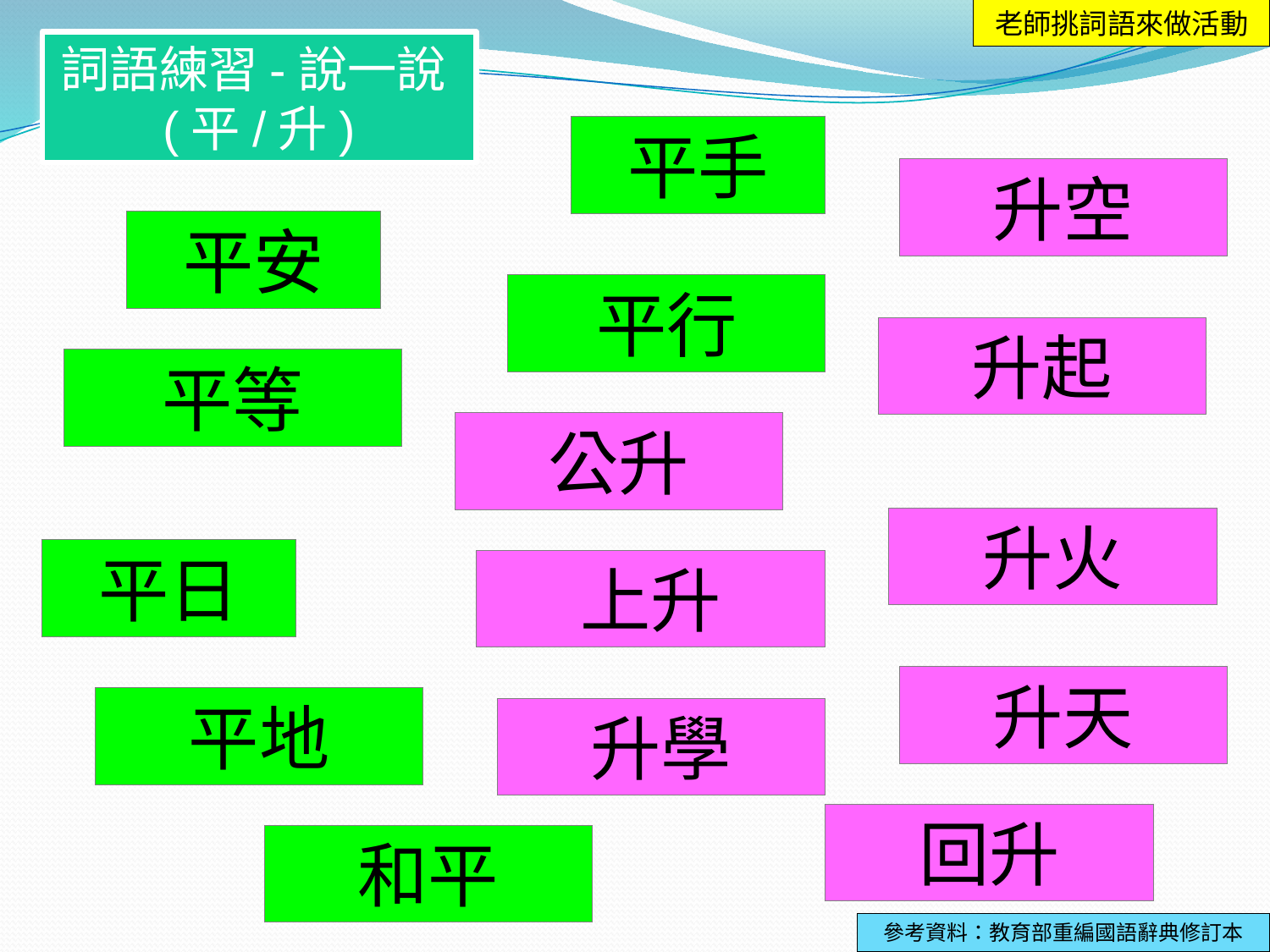

老師挑詞語來做活動
詞語練習-說一說(平/升)
平手
升空
平安
平行
升起
平等
公升
升火
平日
上升
升天
平地
升學
回升
和平
參考資料：教育部重編國語辭典修訂本